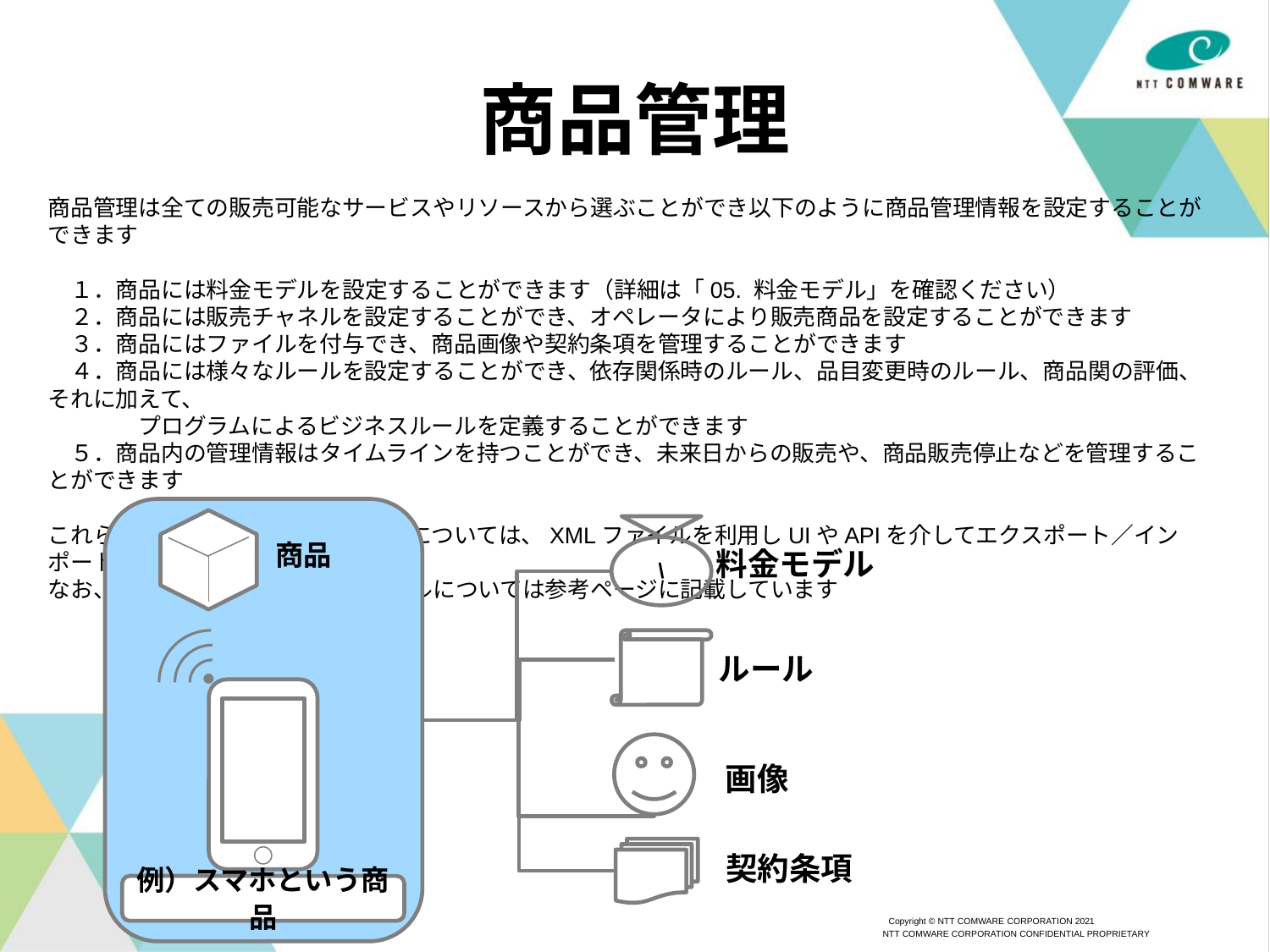

# 商品管理
商品管理は全ての販売可能なサービスやリソースから選ぶことができ以下のように商品管理情報を設定することができます

　１．商品には料金モデルを設定することができます（詳細は「05. 料金モデル」を確認ください）
　２．商品には販売チャネルを設定することができ、オペレータにより販売商品を設定することができます
　３．商品にはファイルを付与でき、商品画像や契約条項を管理することができます
　４．商品には様々なルールを設定することができ、依存関係時のルール、品目変更時のルール、商品関の評価、それに加えて、
　　　　プログラムによるビジネスルールを定義することができます
　５．商品内の管理情報はタイムラインを持つことができ、未来日からの販売や、商品販売停止などを管理することができます

これらの商品やサービス、リソースについては、XMLファイルを利用しUIやAPIを介してエクスポート／インポートすることができます
なお、各種用語の定義やデータモデルについては参考ページに記載しています
商品

料金モデル
\

ルール

画像
契約条項

例）スマホという商品